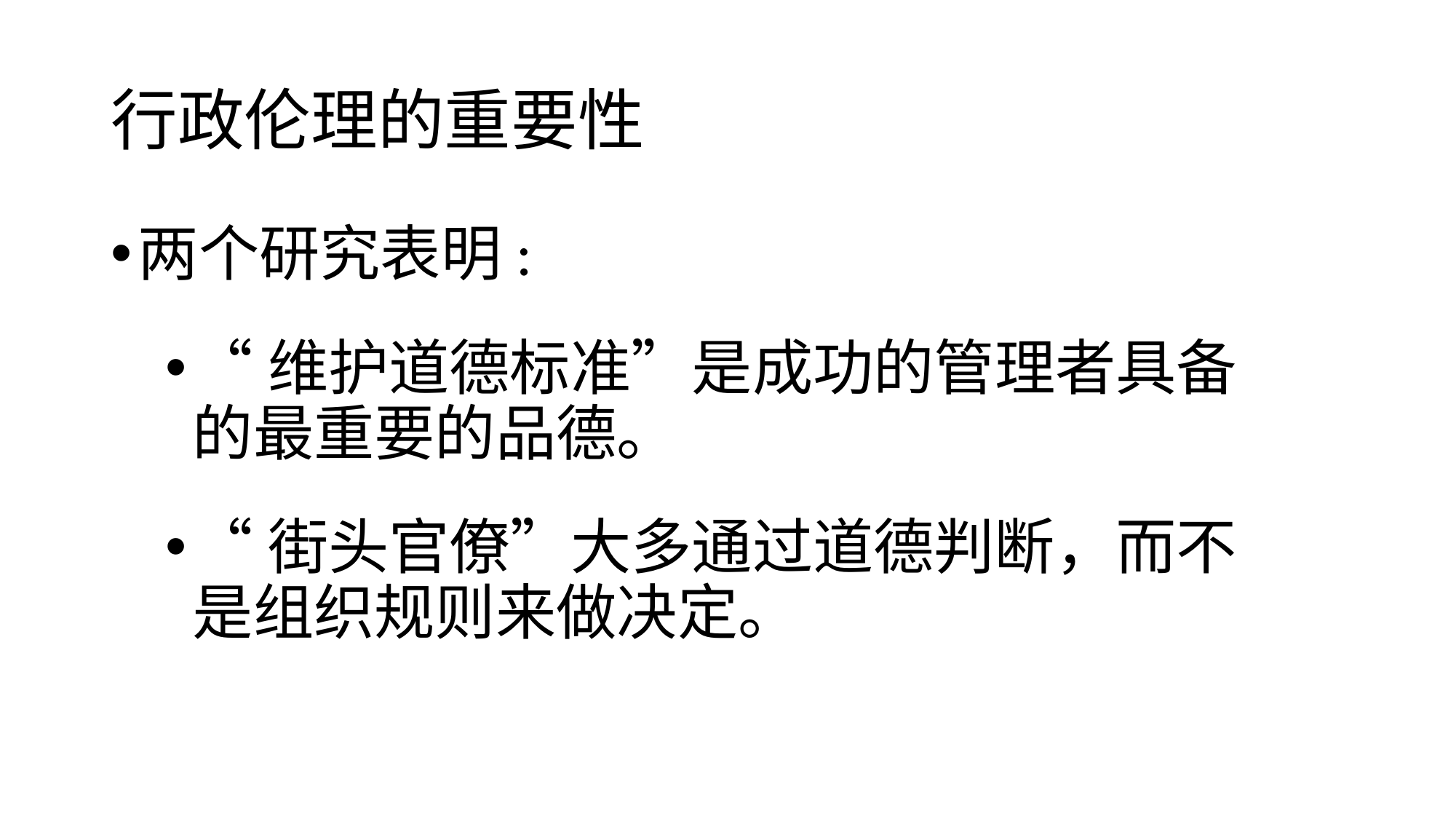

# 行政伦理的重要性
两个研究表明:
“维护道德标准”是成功的管理者具备的最重要的品德。
“街头官僚”大多通过道德判断，而不是组织规则来做决定。